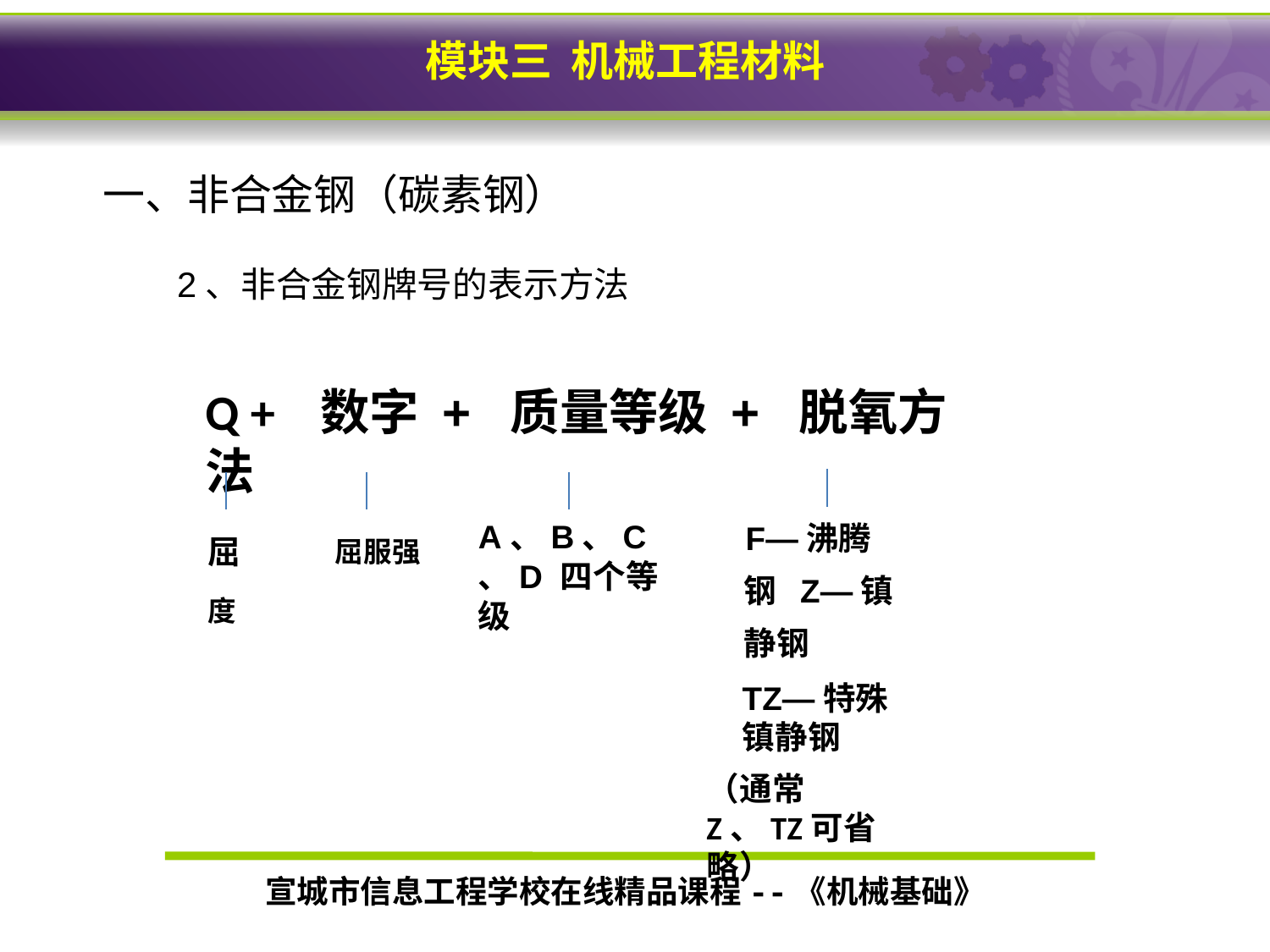

# 一、非合金钢（碳素钢）
2、非合金钢牌号的表示方法

Q +   数字 +  质量等级 +  脱氧方法

F—沸腾钢  Z—镇静钢
TZ—特殊镇静钢
（通常Z、TZ可省略）
屈	屈服强度
A、B、C、D 四个等级